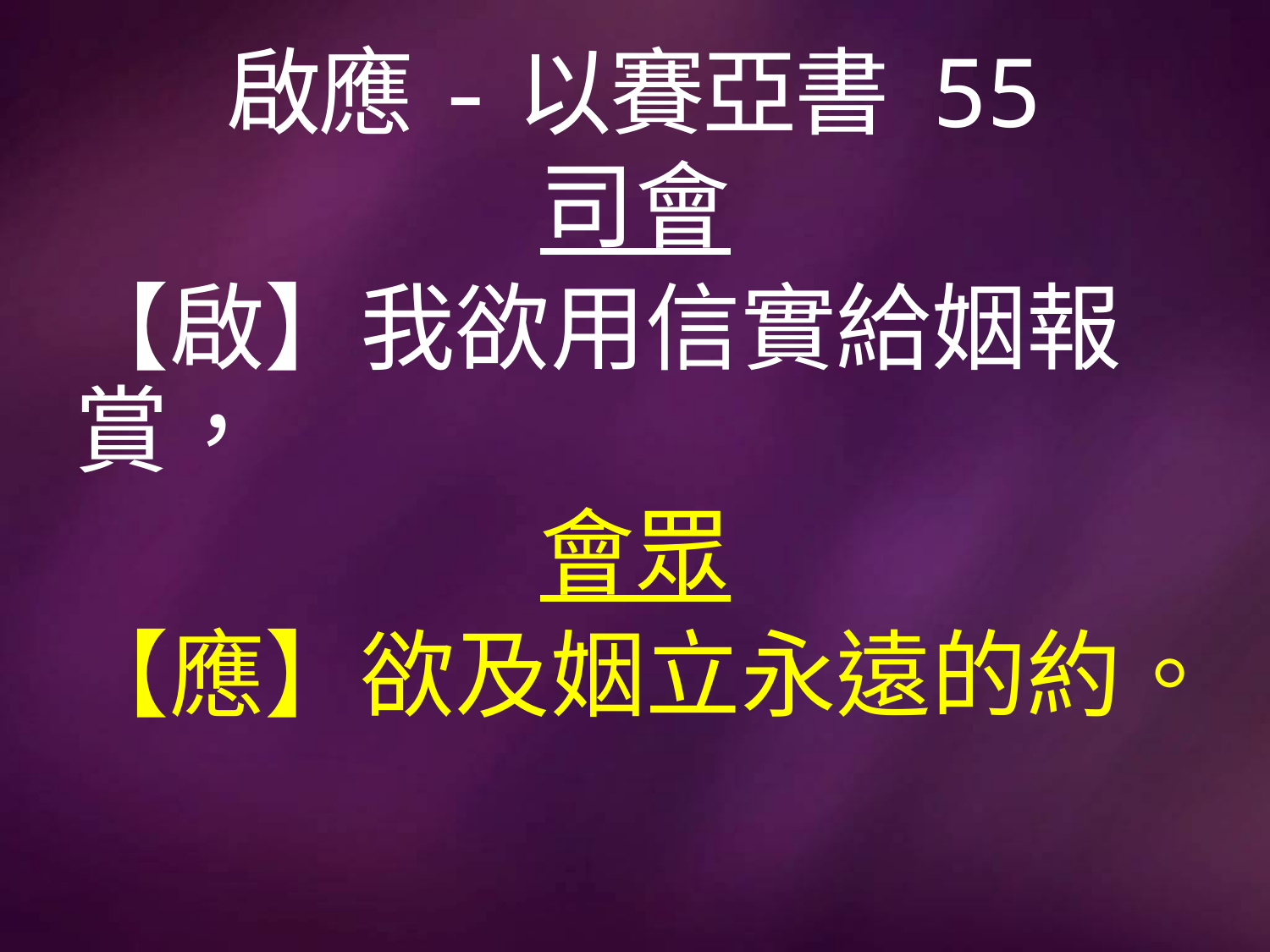

# 啟應-以賽亞書 55
司會
【啟】我欲用信實給姻報賞，
會眾
【應】欲及姻立永遠的約。